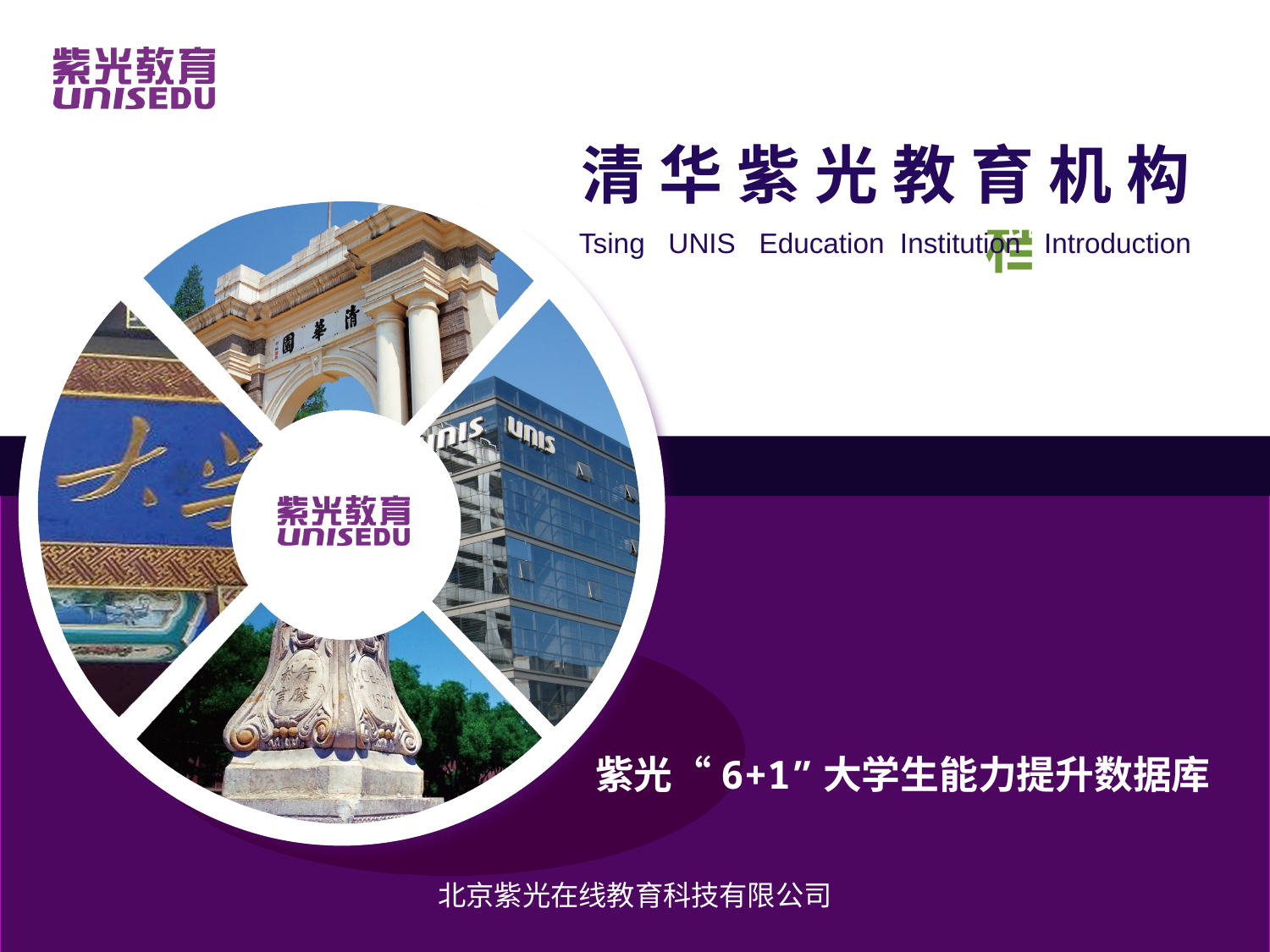

清 华 紫 光 教 育 机 构
Tsing   UNIS   Education  Institution   Introduction

紫光“6+1”大学生能力提升数据库